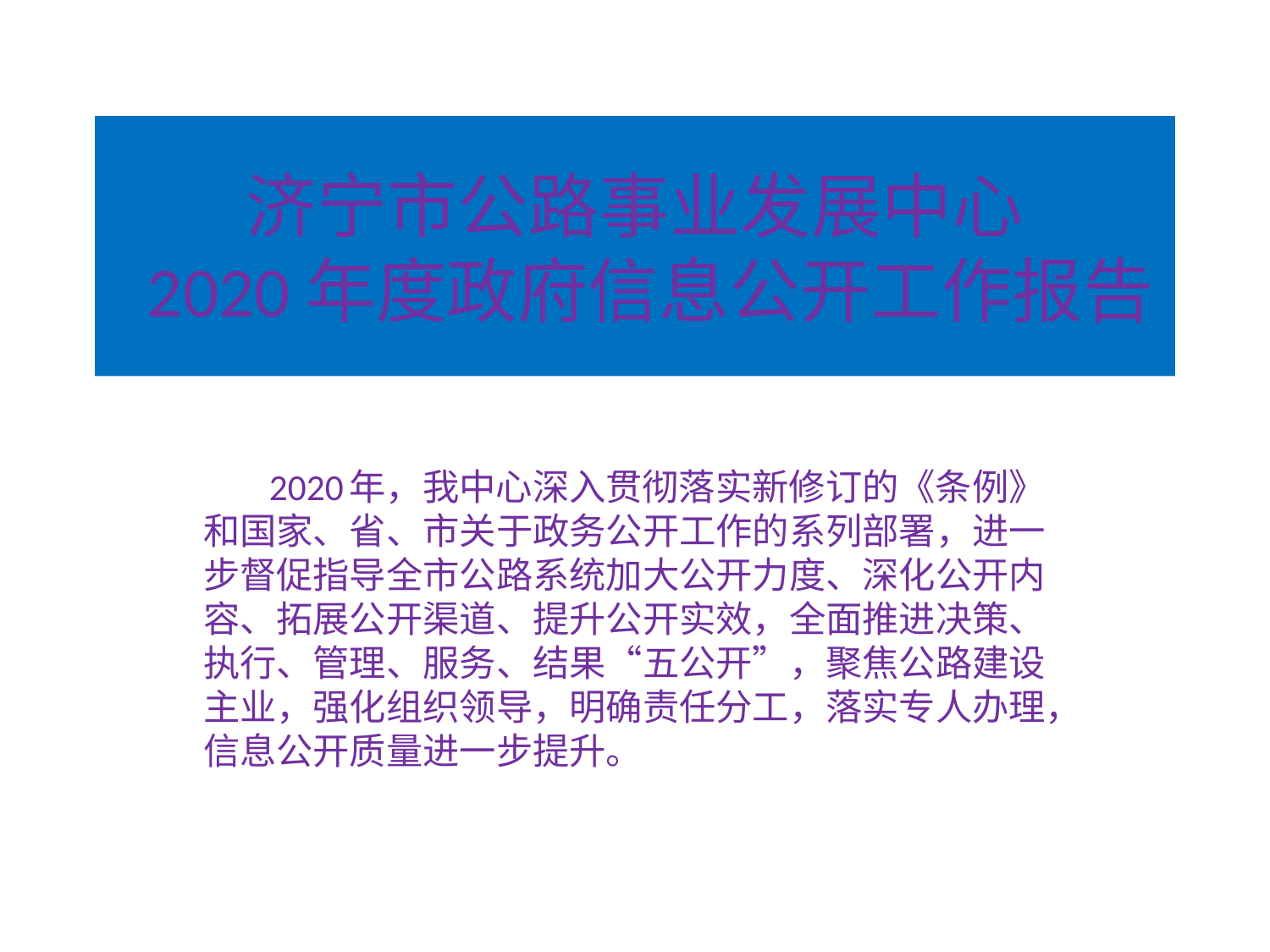

# 济宁市公路事业发展中心 2020年度政府信息公开工作报告

        2020年，我中心深入贯彻落实新修订的《条例》和国家、省、市关于政务公开工作的系列部署，进一步督促指导全市公路系统加大公开力度、深化公开内容、拓展公开渠道、提升公开实效，全面推进决策、执行、管理、服务、结果“五公开”，聚焦公路建设主业，强化组织领导，明确责任分工，落实专人办理，信息公开质量进一步提升。